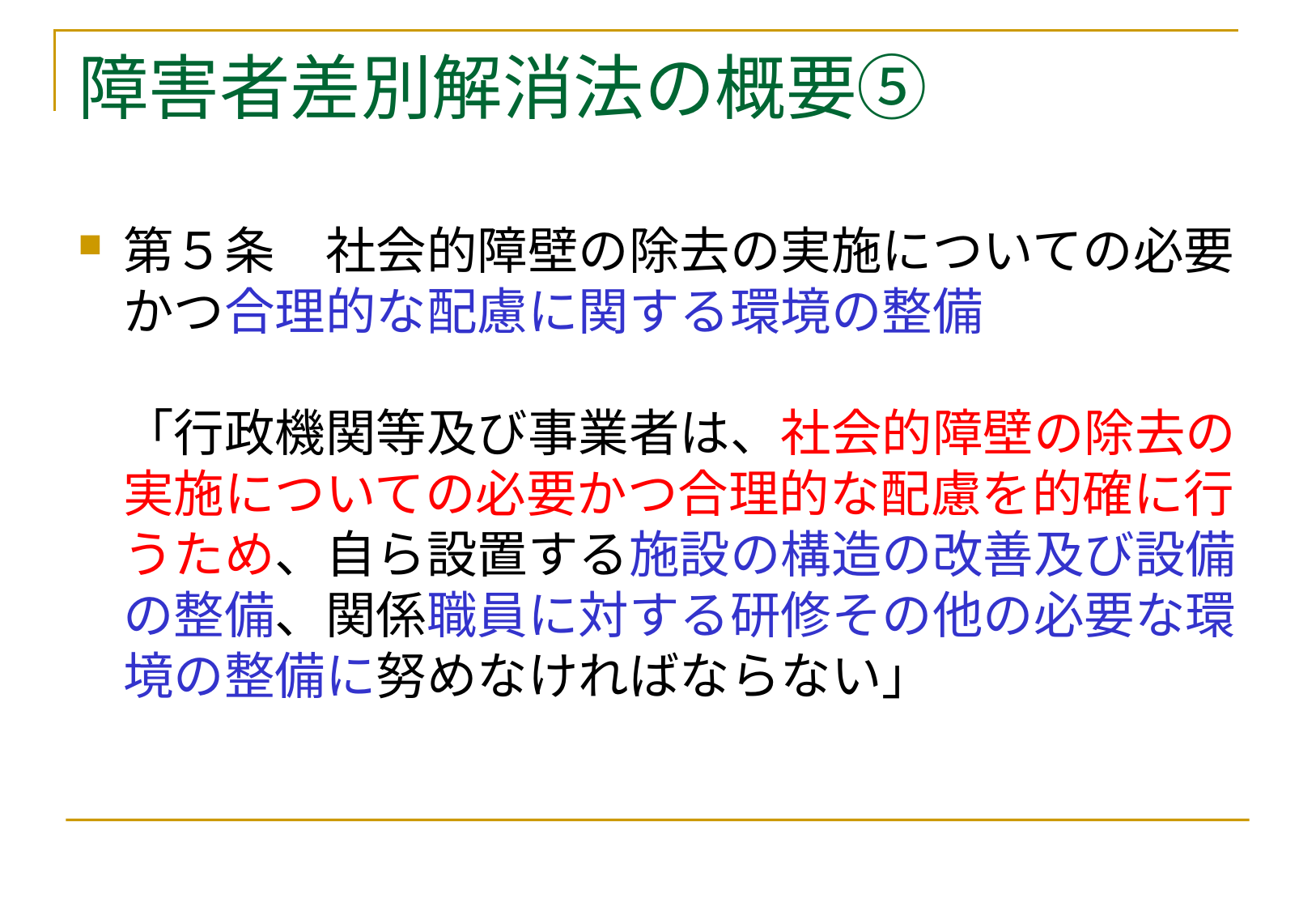

# 障害者差別解消法の概要⑤
第５条　社会的障壁の除去の実施についての必要かつ合理的な配慮に関する環境の整備
「行政機関等及び事業者は、社会的障壁の除去の実施についての必要かつ合理的な配慮を的確に行うため、自ら設置する施設の構造の改善及び設備の整備、関係職員に対する研修その他の必要な環境の整備に努めなければならない」